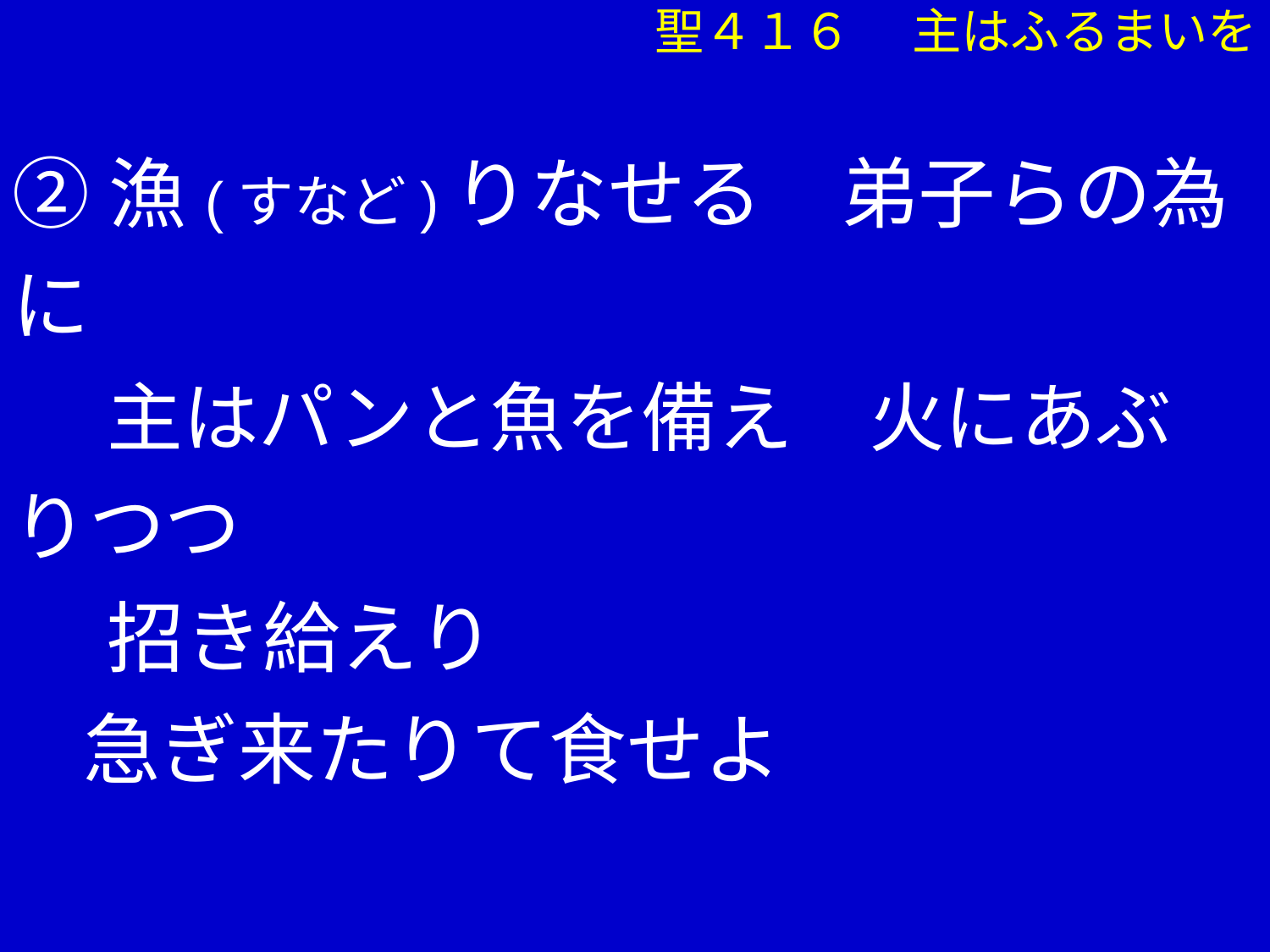

聖４１６ 　主はふるまいを
②漁(すなど)りなせる　弟子らの為に
　 主はパンと魚を備え　火にあぶりつつ
　 招き給えり
   急ぎ来たりて食せよ